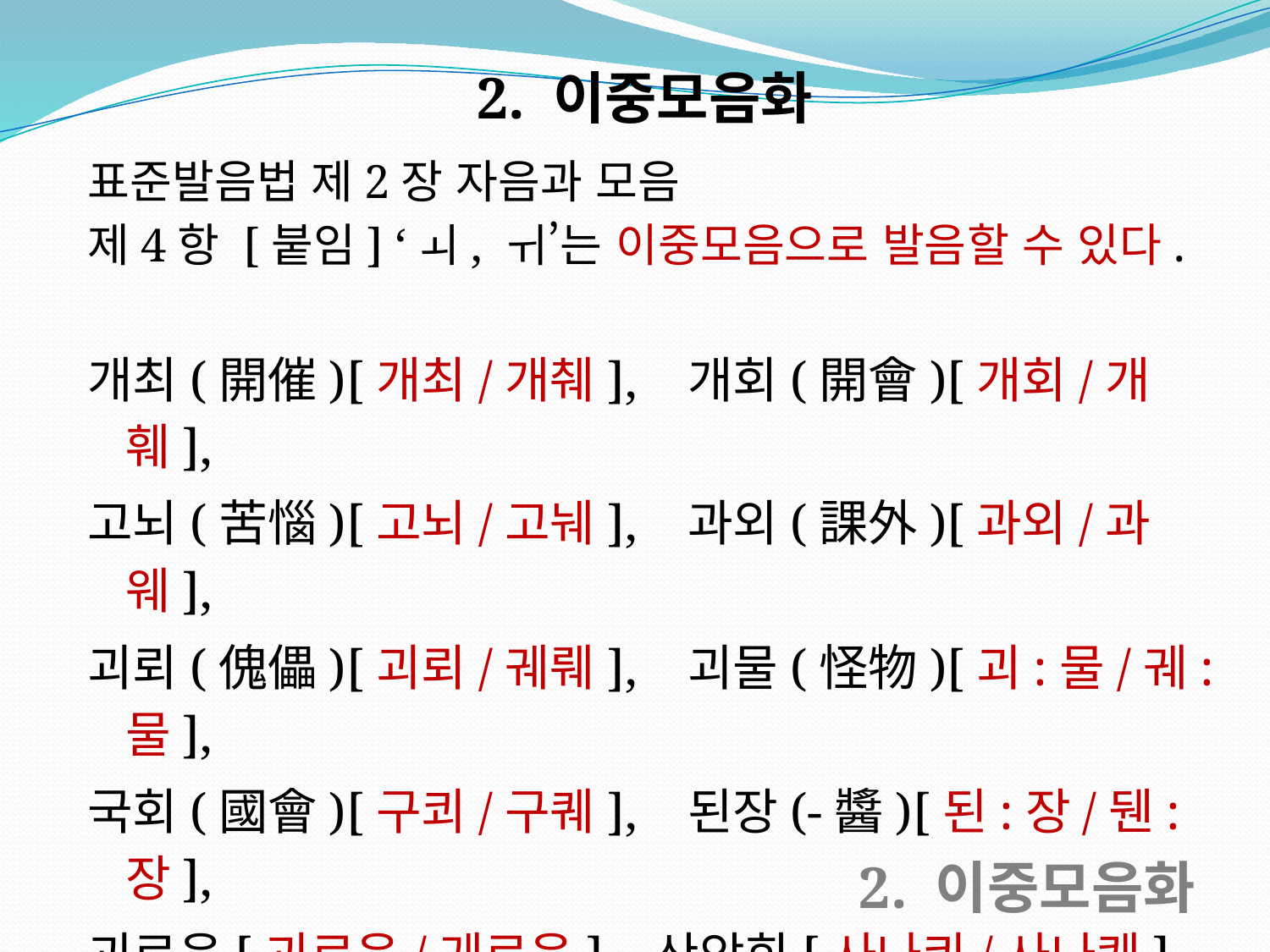

2. 이중모음화
표준발음법 제2장 자음과 모음
제4항 [붙임] ‘ㅚ, ㅟ’는 이중모음으로 발음할 수 있다.

개최(開催)[개최/개췌],   개회(開會)[개회/개훼],
고뇌(苦惱)[고뇌/고눼],   과외(課外)[과외/과웨],
괴뢰(傀儡)[괴뢰/궤뤠],   괴물(怪物)[괴:물/궤:물],
국회(國會)[구쾨/구퀘],   된장(-醬)[된:장/뒌:장],
괴로움[괴로움/궤로움],  산악회[사나쾨/사나퀘],
괴괴하다[괴괴하다/궤궤하다],
굉장하다(宏壯-)[굉장하다/궹장하다]

2. 이중모음화